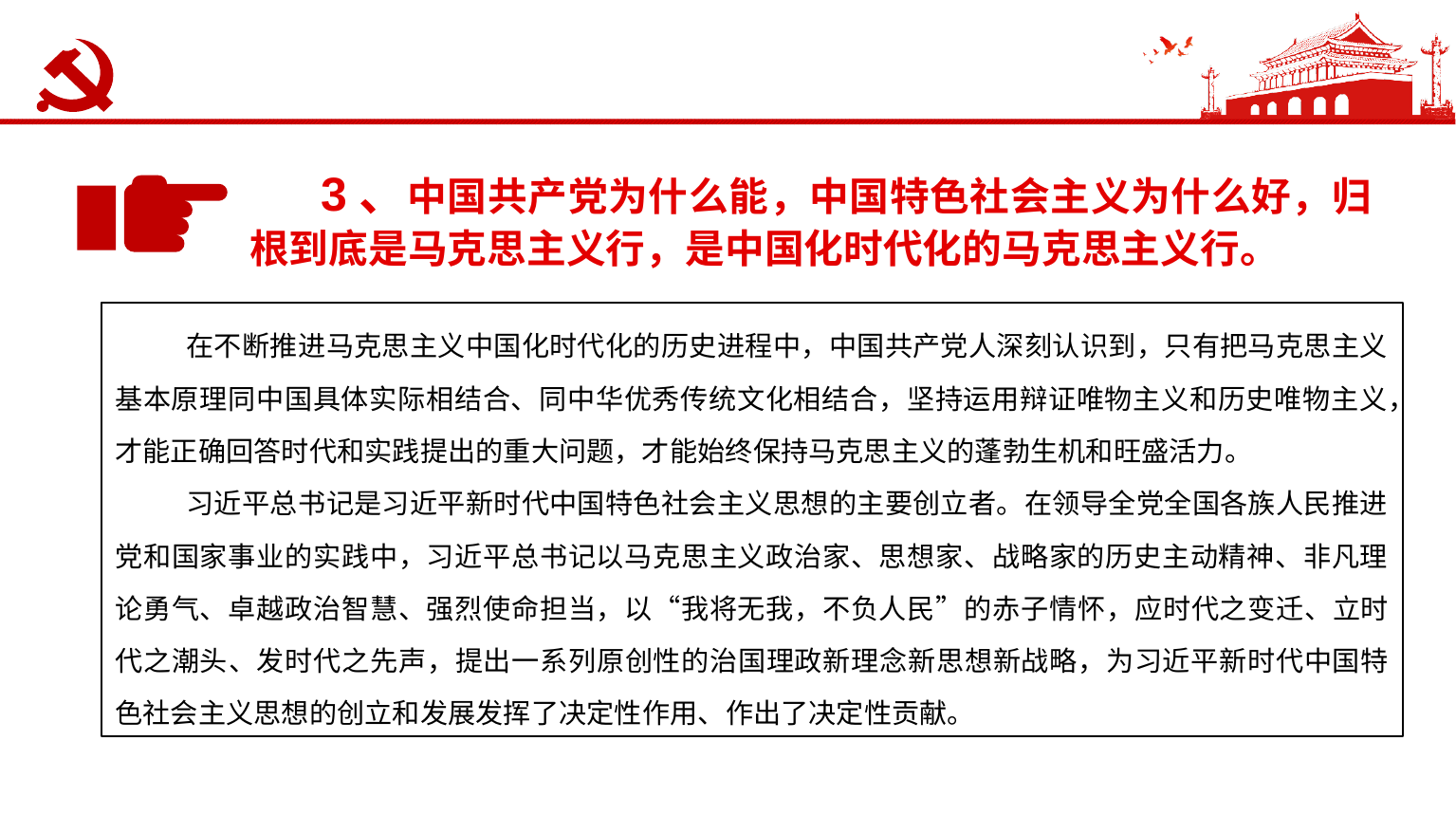

新提法
3、中国共产党为什么能，中国特色社会主义为什么好，归根到底是马克思主义行，是中国化时代化的马克思主义行。

在不断推进马克思主义中国化时代化的历史进程中，中国共产党人深刻认识到，只有把马克思主义基本原理同中国具体实际相结合、同中华优秀传统文化相结合，坚持运用辩证唯物主义和历史唯物主义，才能正确回答时代和实践提出的重大问题，才能始终保持马克思主义的蓬勃生机和旺盛活力。
习近平总书记是习近平新时代中国特色社会主义思想的主要创立者。在领导全党全国各族人民推进党和国家事业的实践中，习近平总书记以马克思主义政治家、思想家、战略家的历史主动精神、非凡理论勇气、卓越政治智慧、强烈使命担当，以“我将无我，不负人民”的赤子情怀，应时代之变迁、立时代之潮头、发时代之先声，提出一系列原创性的治国理政新理念新思想新战略，为习近平新时代中国特色社会主义思想的创立和发展发挥了决定性作用、作出了决定性贡献。